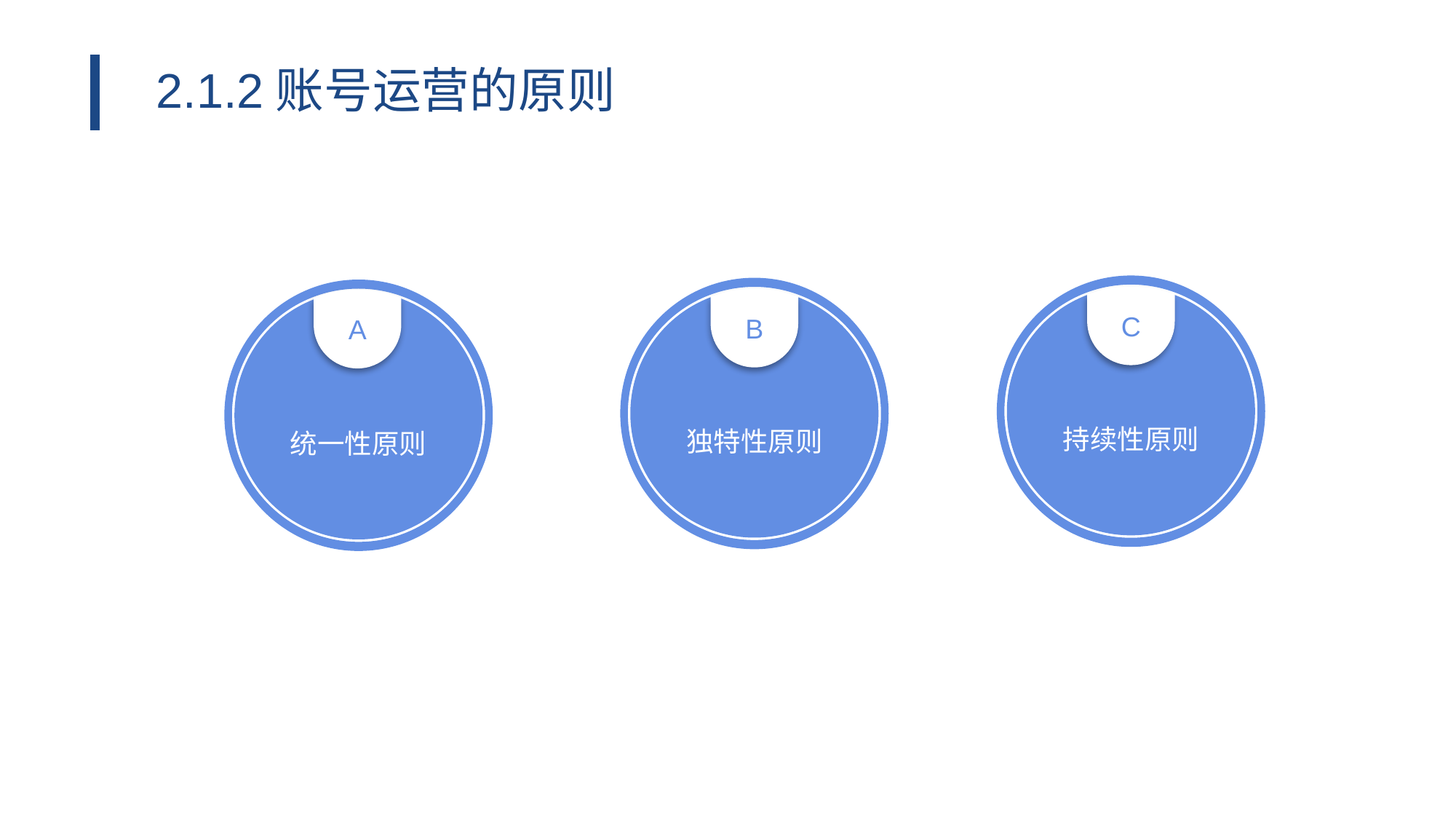

2.1.2账号运营的原则
持续性原则
C
独特性原则
B
统一性原则
A